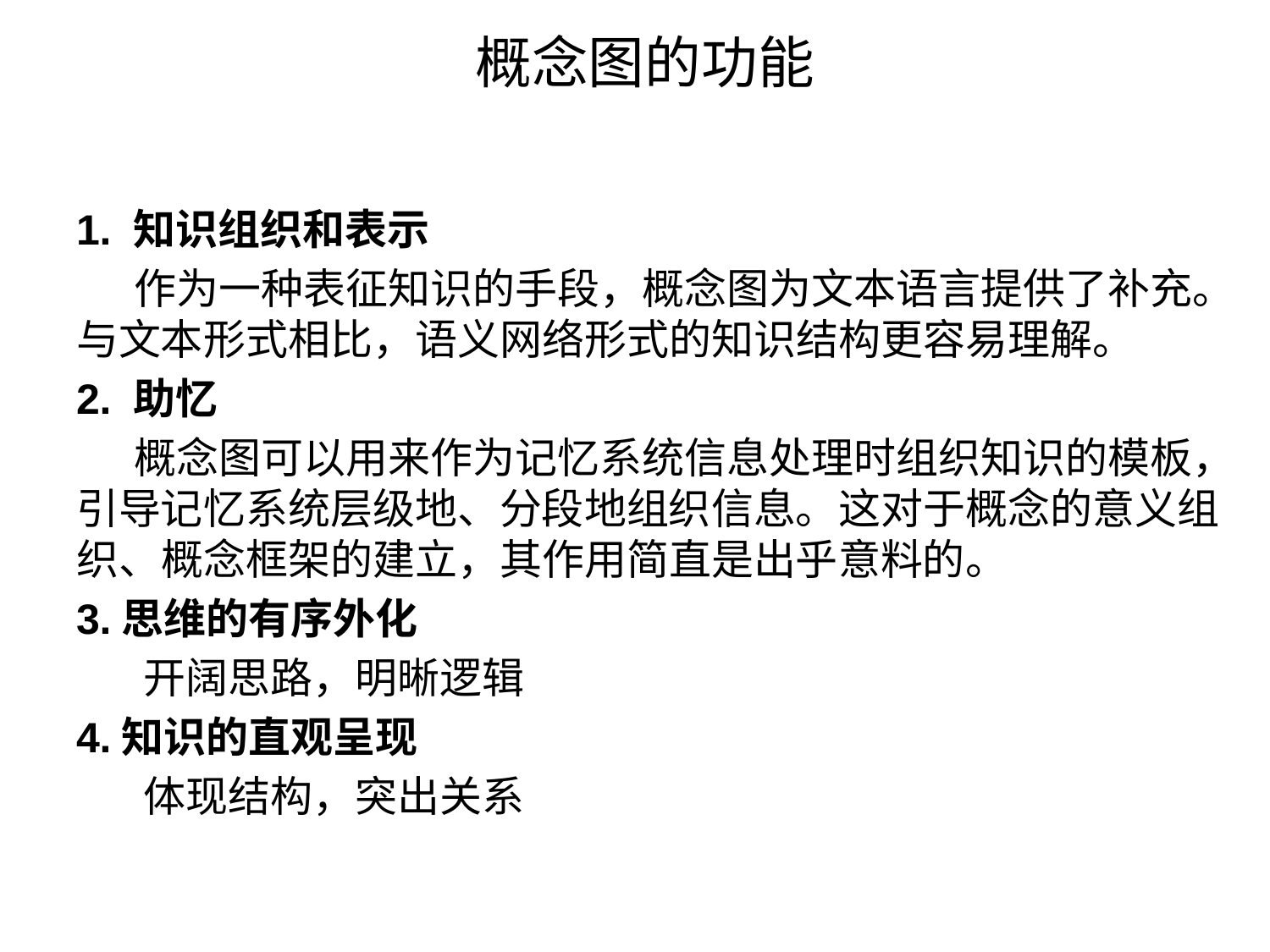

# 概念图的功能
1. 知识组织和表示
     作为一种表征知识的手段，概念图为文本语言提供了补充。与文本形式相比，语义网络形式的知识结构更容易理解。
2. 助忆
     概念图可以用来作为记忆系统信息处理时组织知识的模板，引导记忆系统层级地、分段地组织信息。这对于概念的意义组织、概念框架的建立，其作用简直是出乎意料的。
3.思维的有序外化
      开阔思路，明晰逻辑
4.知识的直观呈现
      体现结构，突出关系